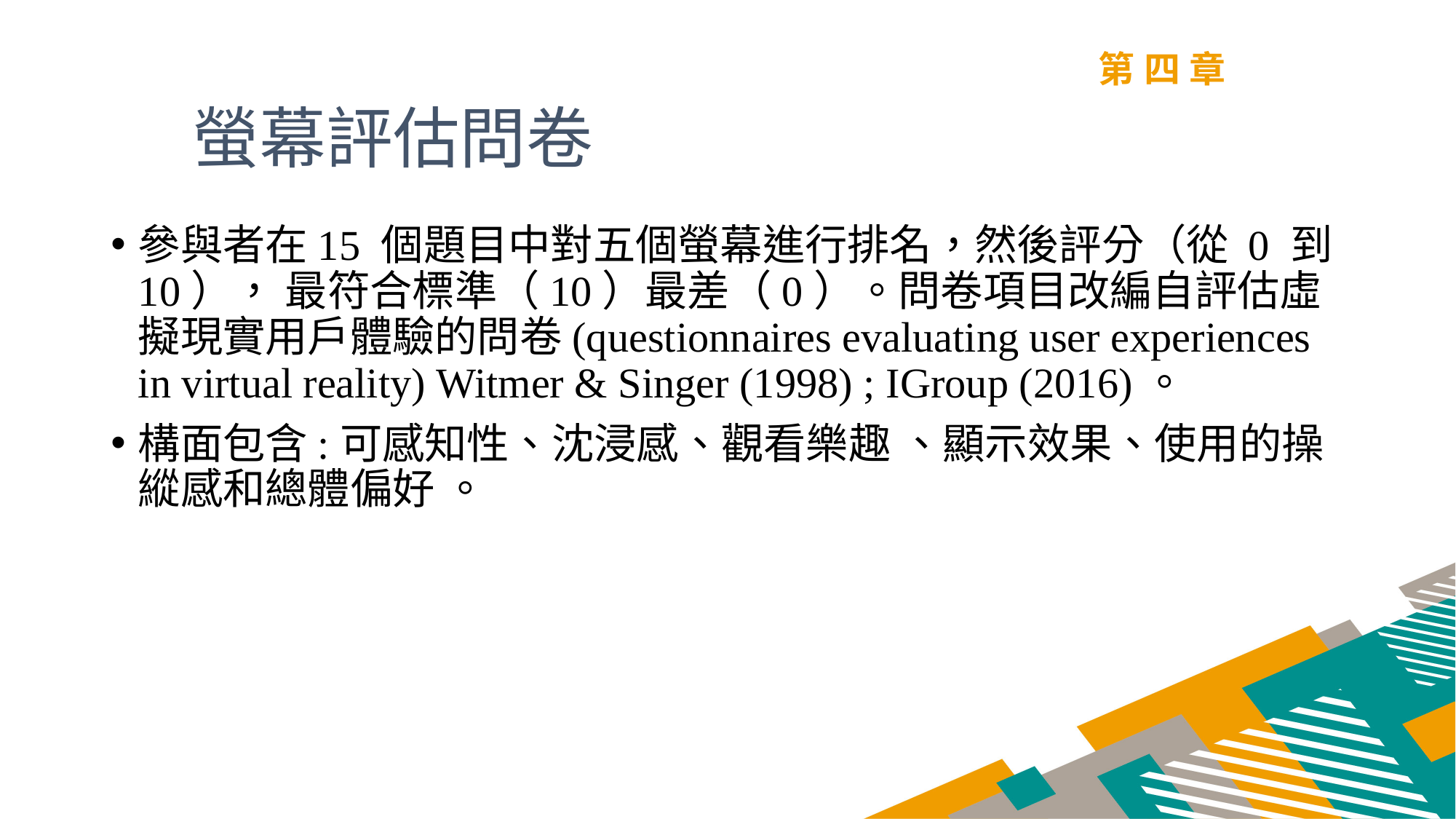

第四章

螢幕評估問卷
參與者在15 個題目中對五個螢幕進行排名，然後評分（從 0 到 10）， 最符合標準（10）最差（0）。問卷項目改編自評估虛擬現實用戶體驗的問卷(questionnaires evaluating user experiences in virtual reality) Witmer & Singer (1998) ; IGroup (2016)。
構面包含:可感知性、沈浸感、觀看樂趣 、顯示效果、使用的操縱感和總體偏好 。